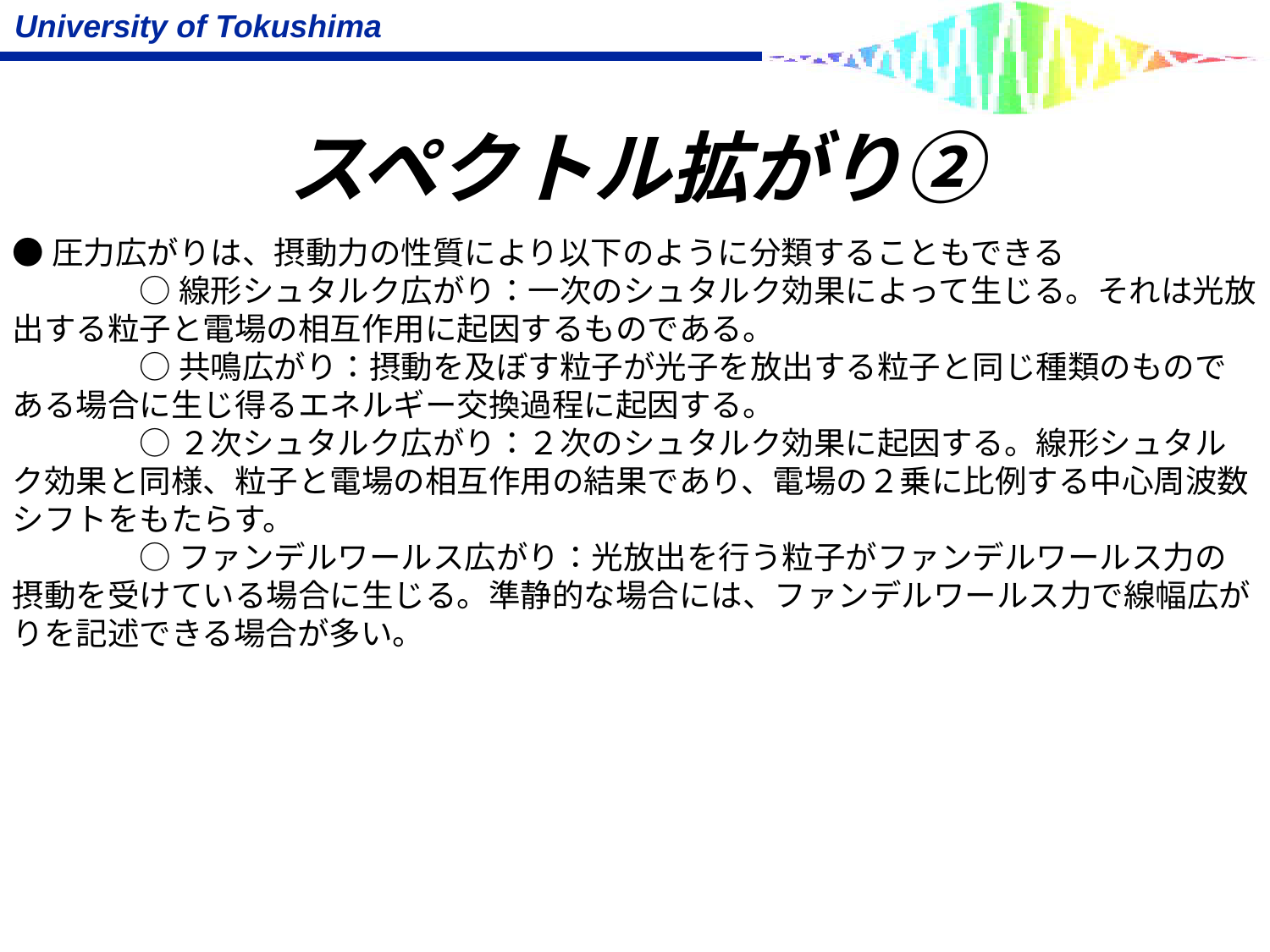

# スペクトル拡がり②
●圧力広がりは、摂動力の性質により以下のように分類することもできる
	○線形シュタルク広がり：一次のシュタルク効果によって生じる。それは光放出する粒子と電場の相互作用に起因するものである。
	○共鳴広がり：摂動を及ぼす粒子が光子を放出する粒子と同じ種類のものである場合に生じ得るエネルギー交換過程に起因する。
	○２次シュタルク広がり：２次のシュタルク効果に起因する。線形シュタルク効果と同様、粒子と電場の相互作用の結果であり、電場の２乗に比例する中心周波数シフトをもたらす。
	○ファンデルワールス広がり：光放出を行う粒子がファンデルワールス力の摂動を受けている場合に生じる。準静的な場合には、ファンデルワールス力で線幅広がりを記述できる場合が多い。